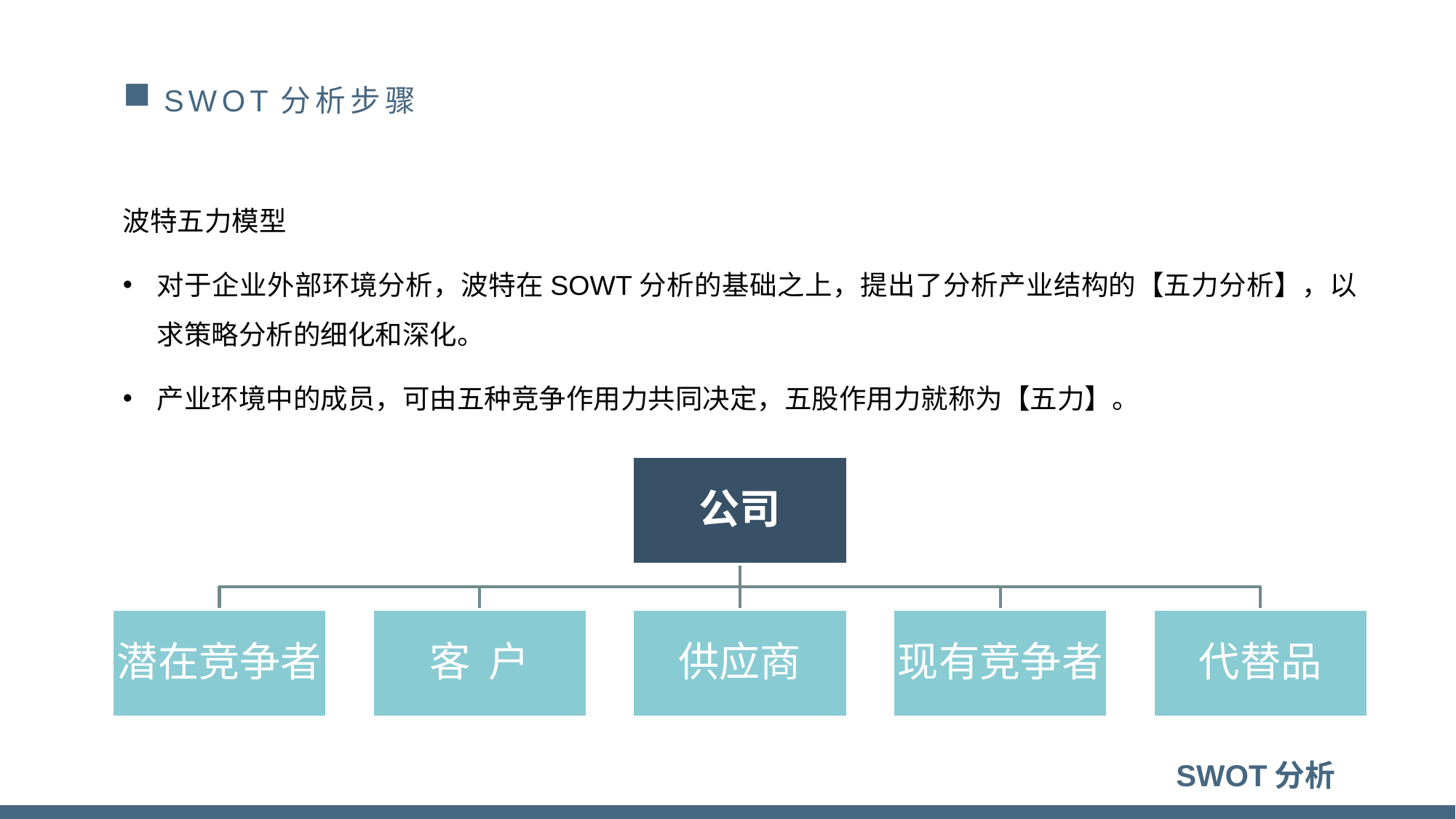

# SWOT分析步骤
波特五力模型
对于企业外部环境分析，波特在SOWT分析的基础之上，提出了分析产业结构的【五力分析】，以求策略分析的细化和深化。
产业环境中的成员，可由五种竞争作用力共同决定，五股作用力就称为【五力】。

公司
潜在竞争者
客  户
供应商
现有竞争者
代替品